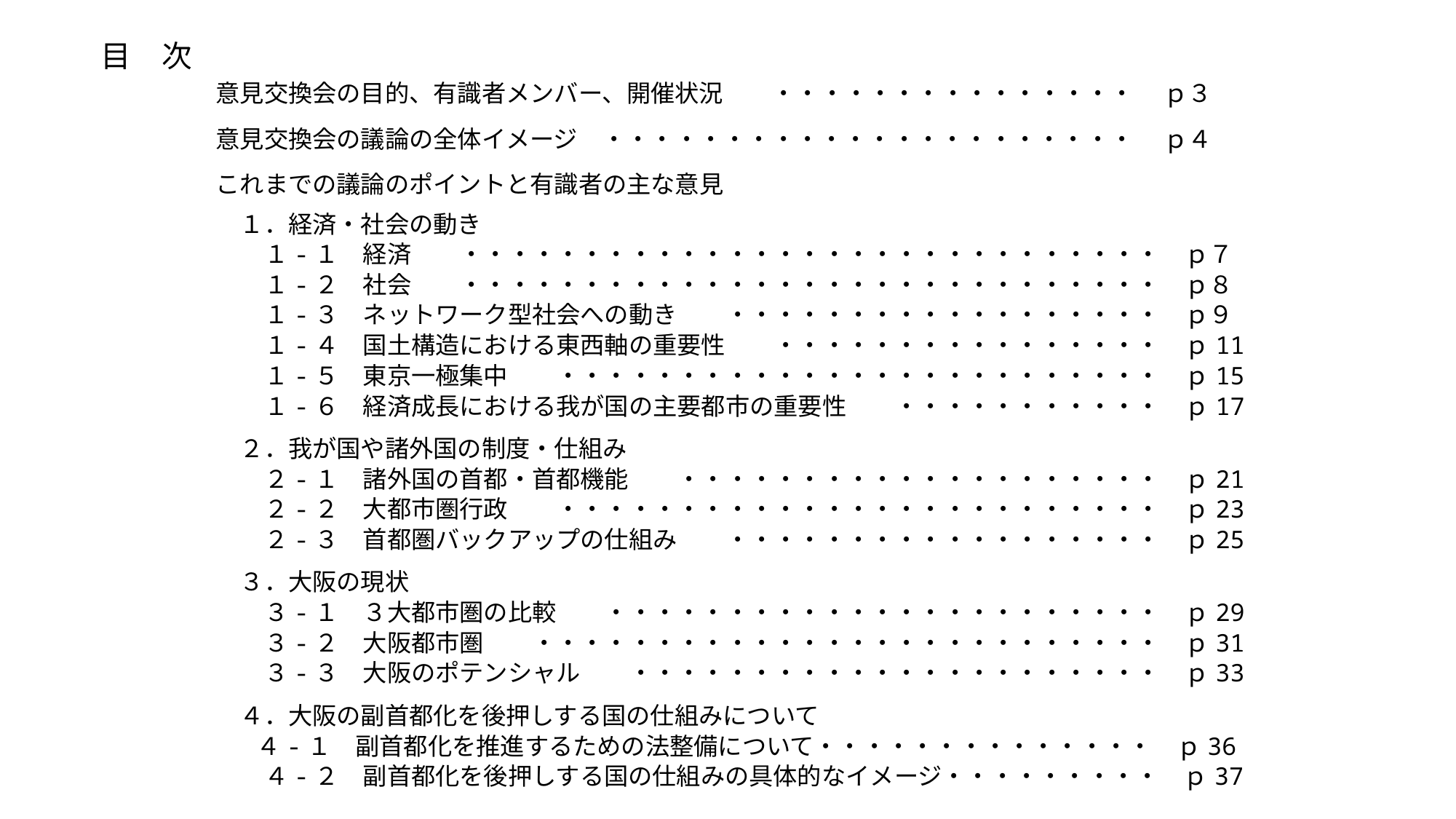

目　次
意見交換会の目的、有識者メンバー、開催状況　　・・・・・・・・・・・・・・・ 　ｐ３
意見交換会の議論の全体イメージ　・・・・・・・・・・・・・・・・・・・・・・　 ｐ４
これまでの議論のポイントと有識者の主な意見
　１．経済・社会の動き
　　１-１　経済　　・・・・・・・・・・・・・・・・・・・・・・・・・・・・・　ｐ７
　　１-２　社会　　・・・・・・・・・・・・・・・・・・・・・・・・・・・・・　ｐ８
　　１-３　ネットワーク型社会への動き　　・・・・・・・・・・・・・・・・・・　ｐ９
　　１-４　国土構造における東西軸の重要性　　・・・・・・・・・・・・・・・・　ｐ11
　　１-５　東京一極集中　　・・・・・・・・・・・・・・・・・・・・・・・・・　ｐ15
　　１-６　経済成長における我が国の主要都市の重要性　　・・・・・・・・・・・　ｐ17
　２．我が国や諸外国の制度・仕組み
　　２-１　諸外国の首都・首都機能　　・・・・・・・・・・・・・・・・・・・・　ｐ21
　　２-２　大都市圏行政　　・・・・・・・・・・・・・・・・・・・・・・・・・　ｐ23
　　２-３　首都圏バックアップの仕組み　　・・・・・・・・・・・・・・・・・・　ｐ25
　３．大阪の現状
　　３-１　３大都市圏の比較　　・・・・・・・・・・・・・・・・・・・・・・・　ｐ29
　　３-２　大阪都市圏　　・・・・・・・・・・・・・・・・・・・・・・・・・・　ｐ31
　　３-３　大阪のポテンシャル　　・・・・・・・・・・・・・・・・・・・・・・　ｐ33
　４．大阪の副首都化を後押しする国の仕組みについて
 　 ４-１　副首都化を推進するための法整備について・・・・・・・・・・・・・・　ｐ36
　　４-２　副首都化を後押しする国の仕組みの具体的なイメージ・・・・・・・・・　ｐ37